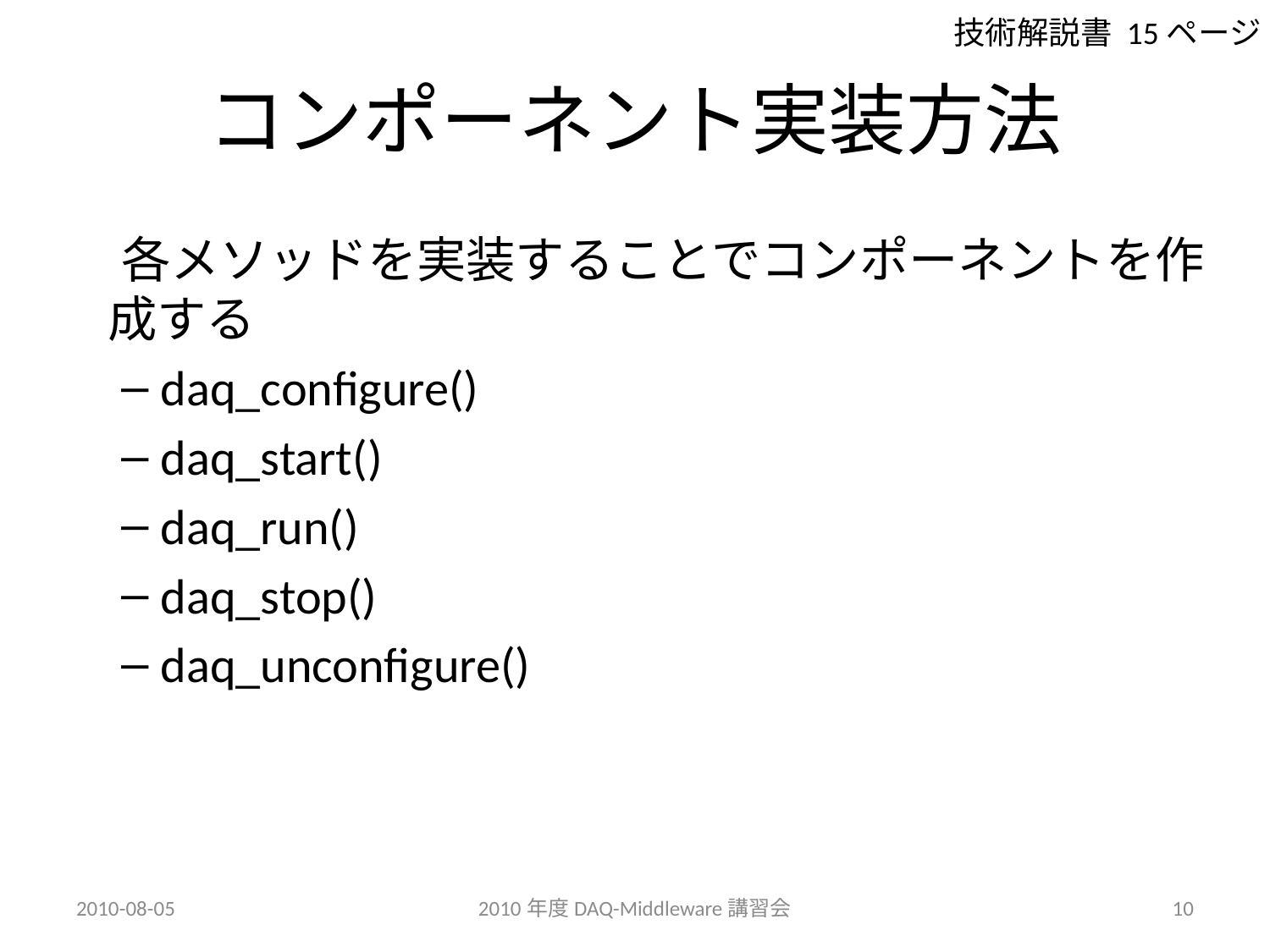

技術解説書 15ページ
# コンポーネント実装方法
各メソッドを実装することでコンポーネントを作成する
daq_configure()
daq_start()
daq_run()
daq_stop()
daq_unconfigure()

2010-08-05
2010年度DAQ-Middleware講習会
10